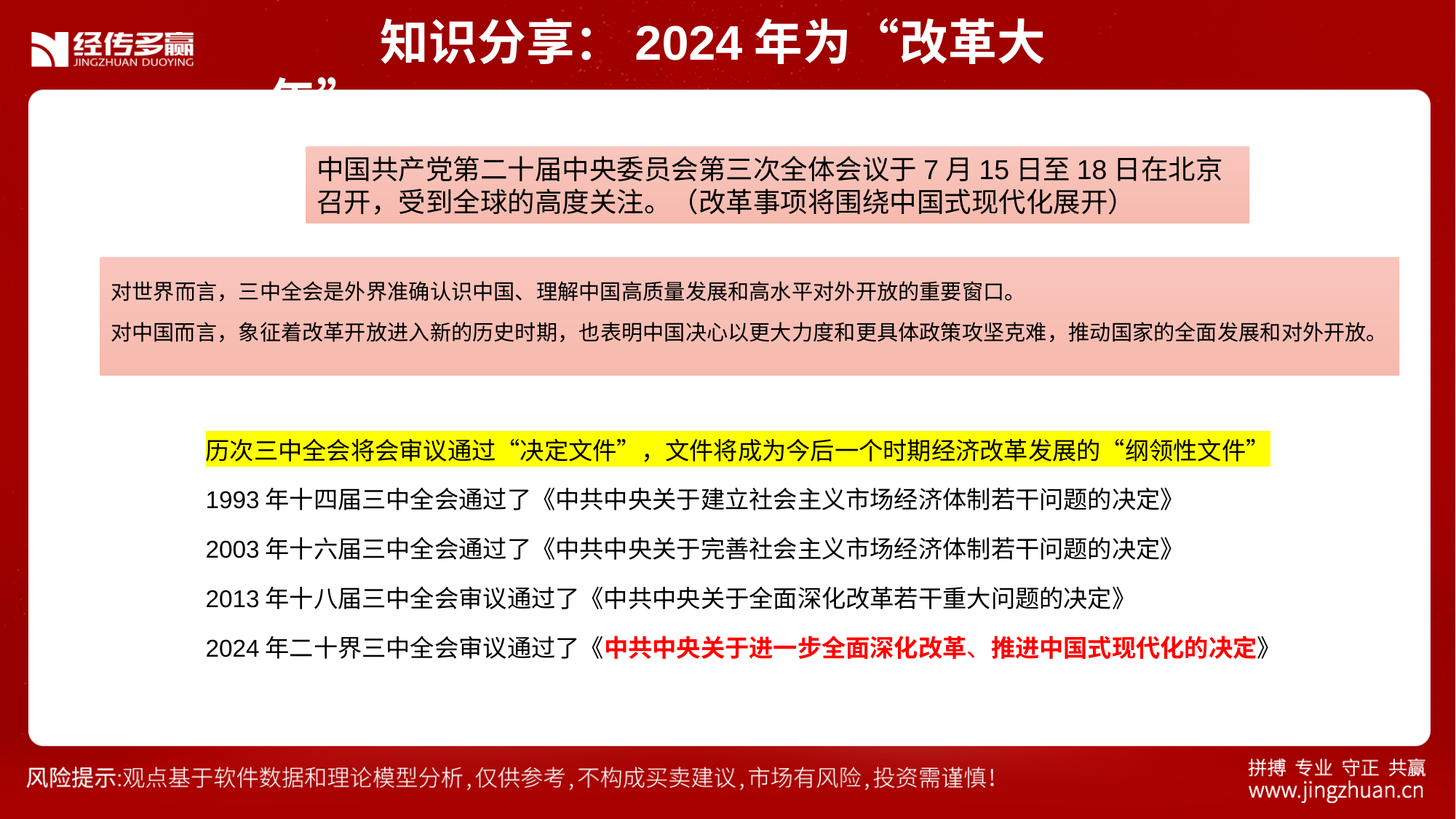

知识分享：2024年为“改革大年”

中国共产党第二十届中央委员会第三次全体会议于7月15日至18日在北京召开，受到全球的高度关注。（改革事项将围绕中国式现代化展开）
对世界而言，三中全会是外界准确认识中国、理解中国高质量发展和高水平对外开放的重要窗口。
对中国而言，象征着改革开放进入新的历史时期，也表明中国决心以更大力度和更具体政策攻坚克难，推动国家的全面发展和对外开放。

历次三中全会将会审议通过“决定文件”，文件将成为今后一个时期经济改革发展的“纲领性文件”
1993年十四届三中全会通过了《中共中央关于建立社会主义市场经济体制若干问题的决定》
2003年十六届三中全会通过了《中共中央关于完善社会主义市场经济体制若干问题的决定》
2013年十八届三中全会审议通过了《中共中央关于全面深化改革若干重大问题的决定》
2024年二十界三中全会审议通过了《中共中央关于进一步全面深化改革、推进中国式现代化的决定》